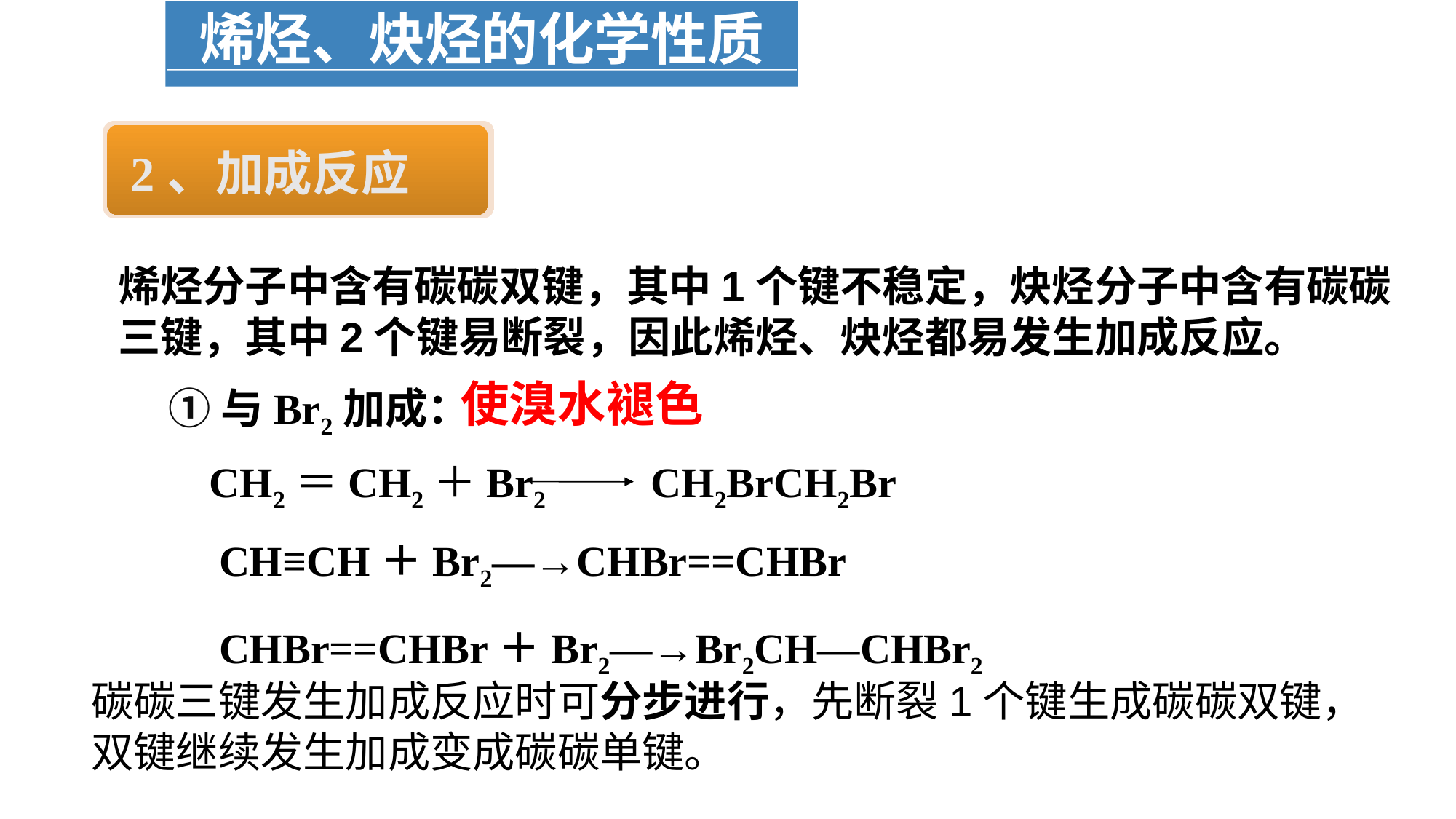

烯烃、炔烃的化学性质

2、加成反应
烯烃分子中含有碳碳双键，其中1个键不稳定，炔烃分子中含有碳碳三键，其中2个键易断裂，因此烯烃、炔烃都易发生加成反应。
使溴水褪色
①与Br2加成：
CH2＝CH2＋Br2                 CH2BrCH2Br

CH≡CH＋Br2―→CHBr==CHBr
CHBr==CHBr＋Br2―→Br2CH—CHBr2
碳碳三键发生加成反应时可分步进行，先断裂1个键生成碳碳双键，双键继续发生加成变成碳碳单键。